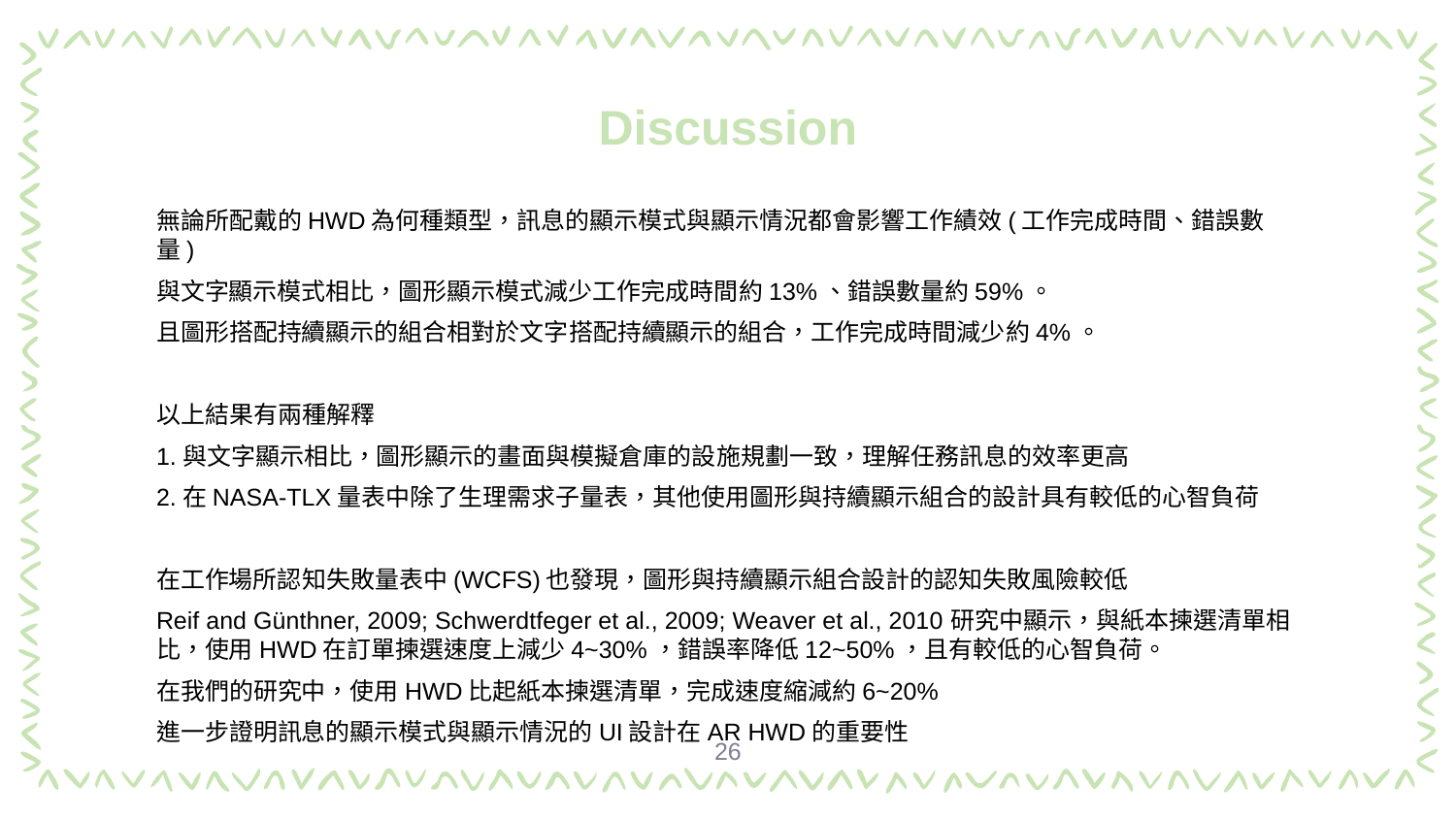

# Discussion
無論所配戴的HWD為何種類型，訊息的顯示模式與顯示情況都會影響工作績效(工作完成時間、錯誤數量)
與文字顯示模式相比，圖形顯示模式減少工作完成時間約13%、錯誤數量約59%。
且圖形搭配持續顯示的組合相對於文字搭配持續顯示的組合，工作完成時間減少約4%。

以上結果有兩種解釋
1.與文字顯示相比，圖形顯示的畫面與模擬倉庫的設施規劃一致，理解任務訊息的效率更高
2.在NASA-TLX量表中除了生理需求子量表，其他使用圖形與持續顯示組合的設計具有較低的心智負荷

在工作場所認知失敗量表中(WCFS)也發現，圖形與持續顯示組合設計的認知失敗風險較低
Reif and Günthner, 2009; Schwerdtfeger et al., 2009; Weaver et al., 2010研究中顯示，與紙本揀選清單相比，使用HWD在訂單揀選速度上減少4~30%，錯誤率降低12~50%，且有較低的心智負荷。
在我們的研究中，使用HWD比起紙本揀選清單，完成速度縮減約6~20%
進一步證明訊息的顯示模式與顯示情況的UI設計在AR HWD的重要性
26